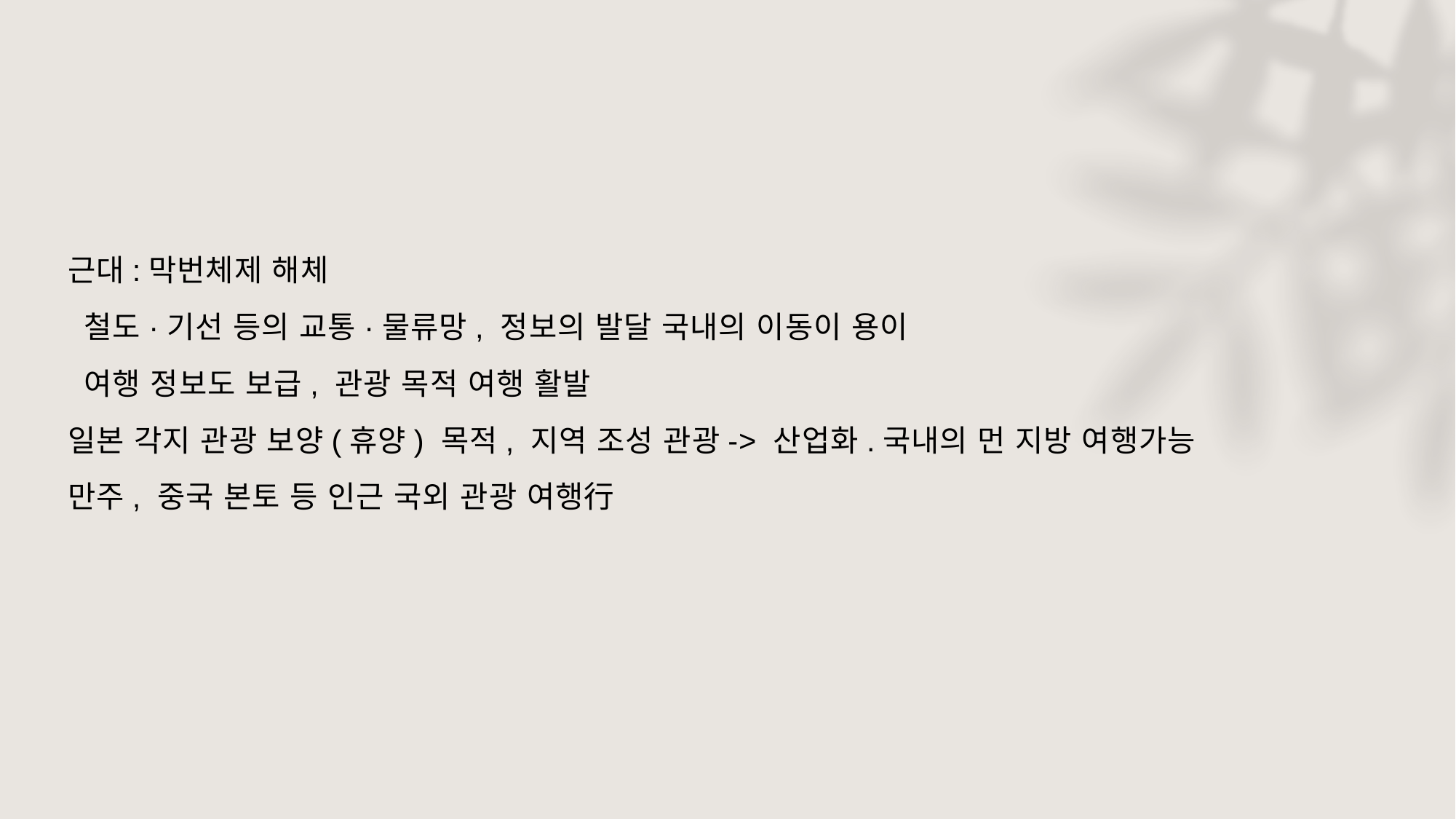

근대:막번체제 해체
 철도·기선 등의 교통·물류망, 정보의 발달 국내의 이동이 용이
 여행 정보도 보급, 관광 목적 여행 활발
일본 각지 관광 보양(휴양) 목적, 지역 조성 관광-> 산업화.국내의 먼 지방 여행가능
만주, 중국 본토 등 인근 국외 관광 여행行